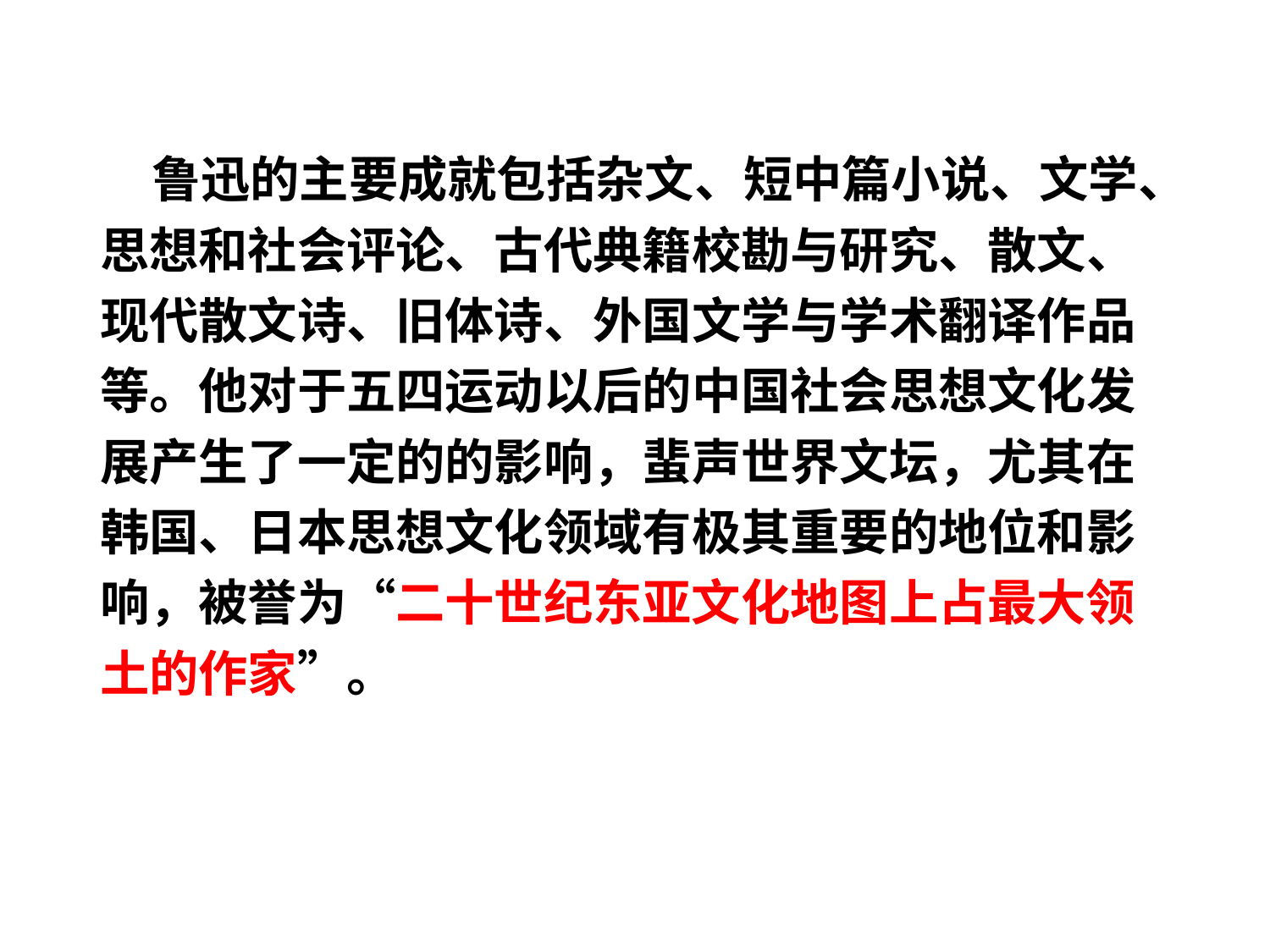

鲁迅的主要成就包括杂文、短中篇小说、文学、思想和社会评论、古代典籍校勘与研究、散文、现代散文诗、旧体诗、外国文学与学术翻译作品等。他对于五四运动以后的中国社会思想文化发展产生了一定的的影响，蜚声世界文坛，尤其在韩国、日本思想文化领域有极其重要的地位和影响，被誉为“二十世纪东亚文化地图上占最大领土的作家”。